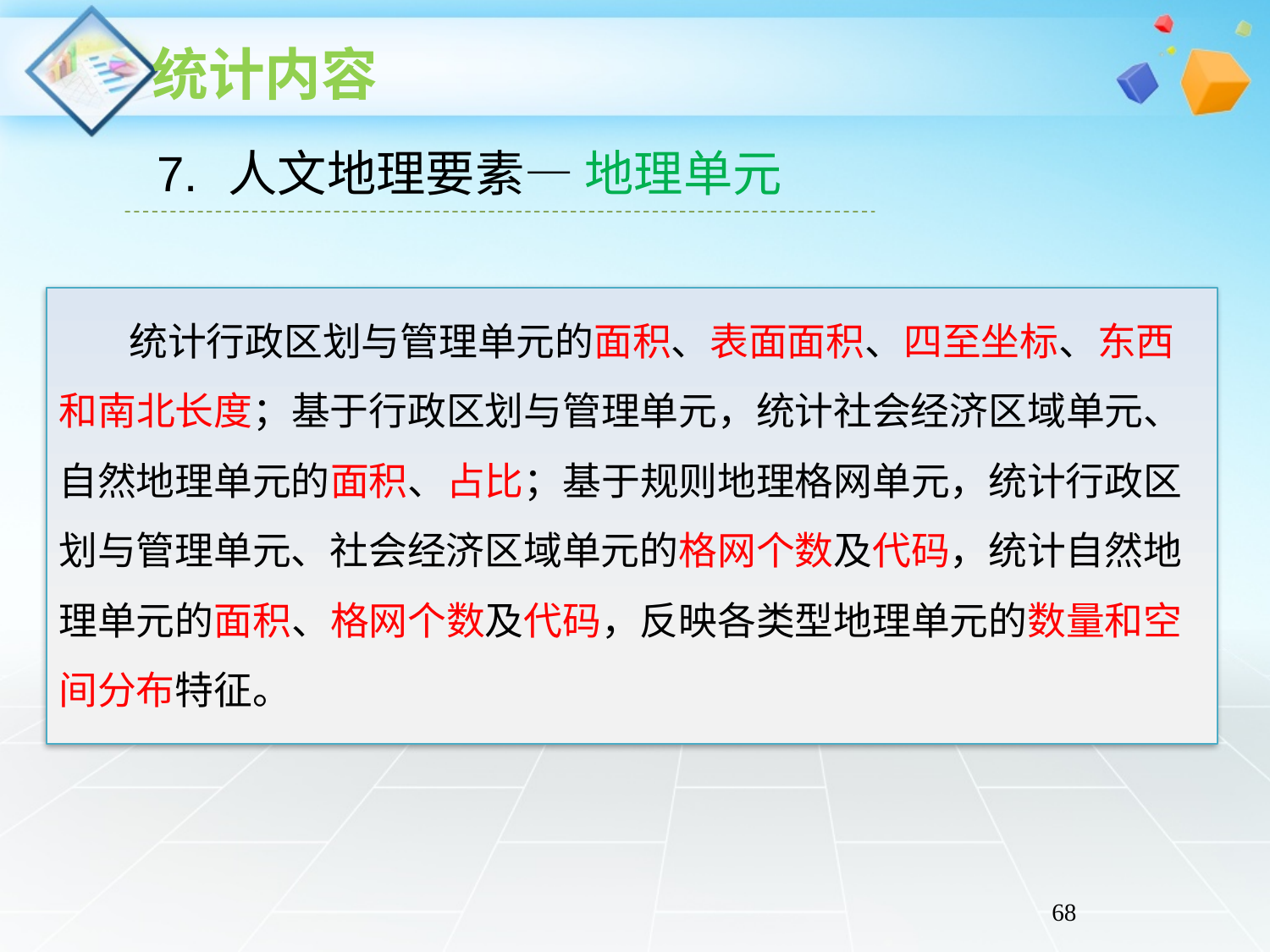

人文地理要素— 地理单元

       统计行政区划与管理单元的面积、表面面积、四至坐标、东西和南北长度；基于行政区划与管理单元，统计社会经济区域单元、自然地理单元的面积、占比；基于规则地理格网单元，统计行政区划与管理单元、社会经济区域单元的格网个数及代码，统计自然地理单元的面积、格网个数及代码，反映各类型地理单元的数量和空间分布特征。
68